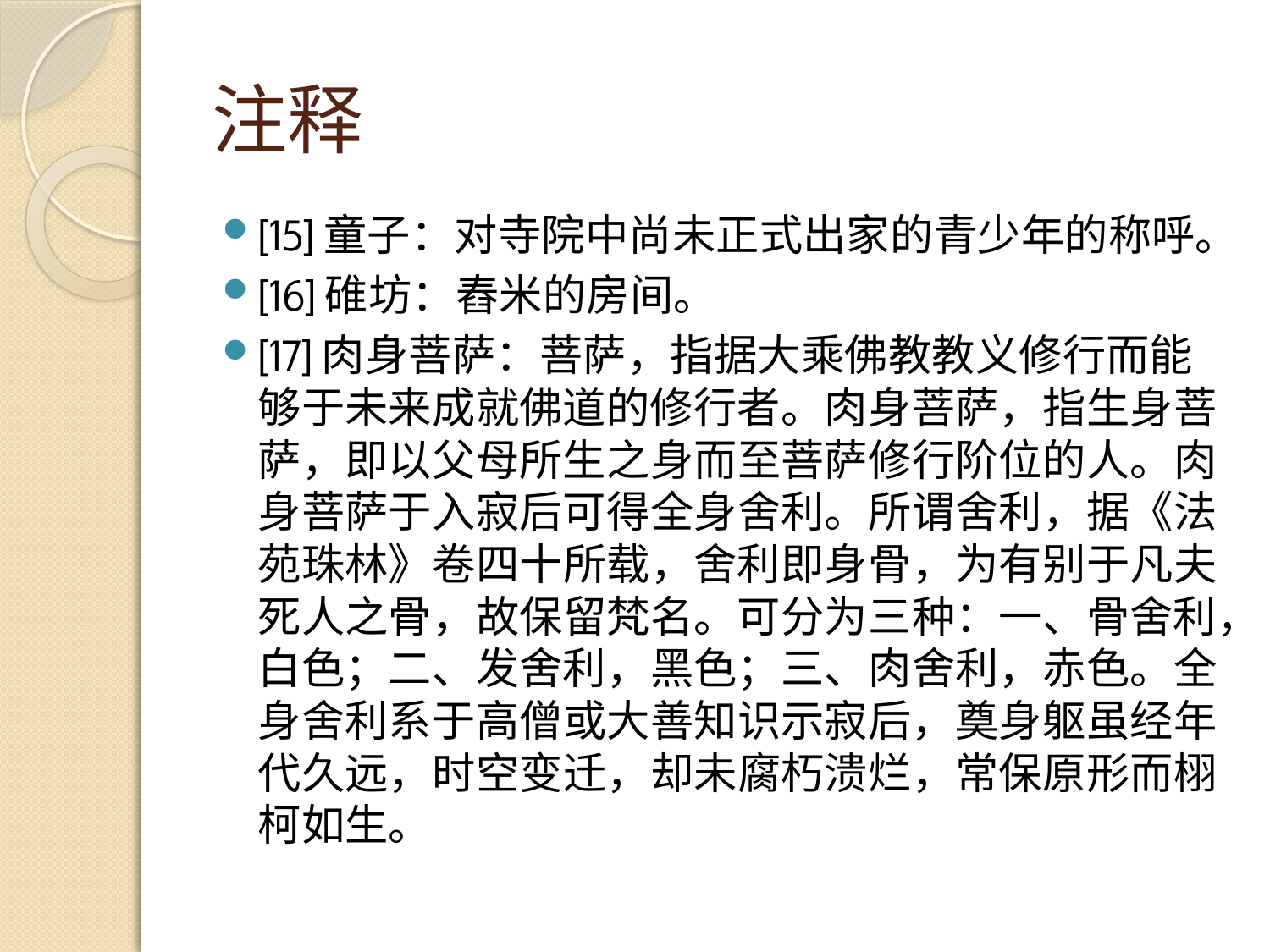

# 注释
[15]童子：对寺院中尚未正式出家的青少年的称呼。
[16]碓坊：舂米的房间。
[17]肉身菩萨：菩萨，指据大乘佛教教义修行而能够于未来成就佛道的修行者。肉身菩萨，指生身菩萨，即以父母所生之身而至菩萨修行阶位的人。肉身菩萨于入寂后可得全身舍利。所谓舍利，据《法苑珠林》卷四十所载，舍利即身骨，为有别于凡夫死人之骨，故保留梵名。可分为三种：一、骨舍利，白色；二、发舍利，黑色；三、肉舍利，赤色。全身舍利系于高僧或大善知识示寂后，奠身躯虽经年代久远，时空变迁，却未腐朽溃烂，常保原形而栩柯如生。